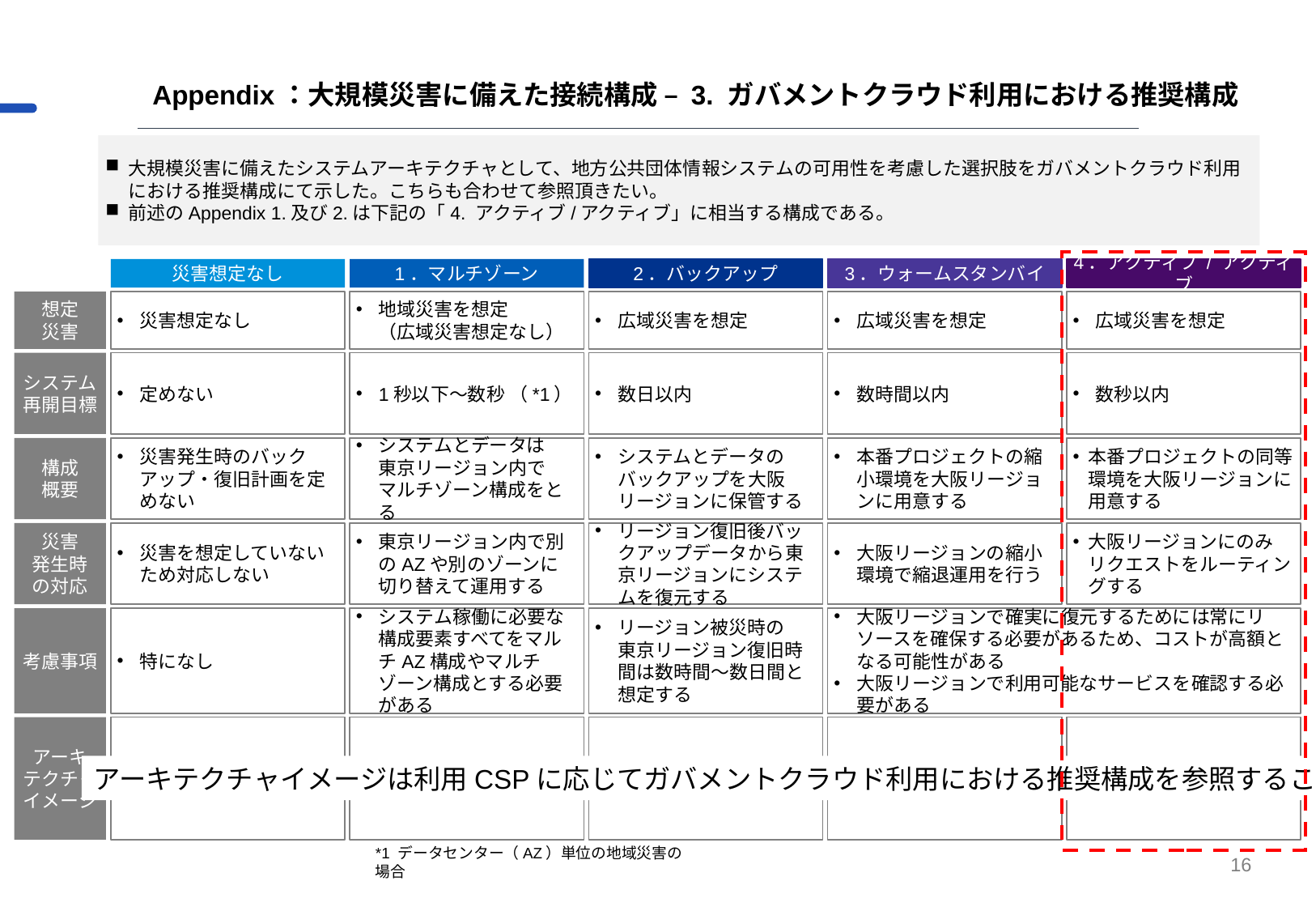

Appendix：大規模災害に備えた接続構成 – 3. ガバメントクラウド利用における推奨構成
大規模災害に備えたシステムアーキテクチャとして、地方公共団体情報システムの可用性を考慮した選択肢をガバメントクラウド利用における推奨構成にて示した。こちらも合わせて参照頂きたい。
前述のAppendix 1.及び2.は下記の「4. アクティブ/アクティブ」に相当する構成である。

災害想定なし
1．マルチゾーン
2．バックアップ
3．ウォームスタンバイ
4．アクティブ / アクティブ
想定
災害
災害想定なし
地域災害を想定
（広域災害想定なし）
広域災害を想定
広域災害を想定
広域災害を想定
システム
再開目標
定めない
1秒以下～数秒 （*1）
数日以内
数時間以内
数秒以内
構成
概要
災害発生時のバックアップ・復旧計画を定めない
システムとデータは
東京リージョン内で
マルチゾーン構成をとる
システムとデータの
バックアップを大阪リージョンに保管する
本番プロジェクトの縮小環境を大阪リージョンに用意する
本番プロジェクトの同等環境を大阪リージョンに用意する
災害
発生時
の対応
災害を想定していないため対応しない
東京リージョン内で別のAZや別のゾーンに切り替えて運用する
リージョン復旧後バックアップデータから東京リージョンにシステムを復元する
大阪リージョンの縮小環境で縮退運用を行う
大阪リージョンにのみ
リクエストをルーティングする
考慮事項
特になし
システム稼働に必要な構成要素すべてをマルチAZ構成やマルチゾーン構成とする必要がある
リージョン被災時の
東京リージョン復旧時間は数時間～数日間と想定する
大阪リージョンで確実に復元するためには常にリソースを確保する必要があるため、コストが高額となる可能性がある
大阪リージョンで利用可能なサービスを確認する必要がある
アーキ
テクチャ
イメージ

アーキテクチャイメージは利用CSPに応じてガバメントクラウド利用における推奨構成を参照すること
16
*1 データセンター（AZ）単位の地域災害の場合